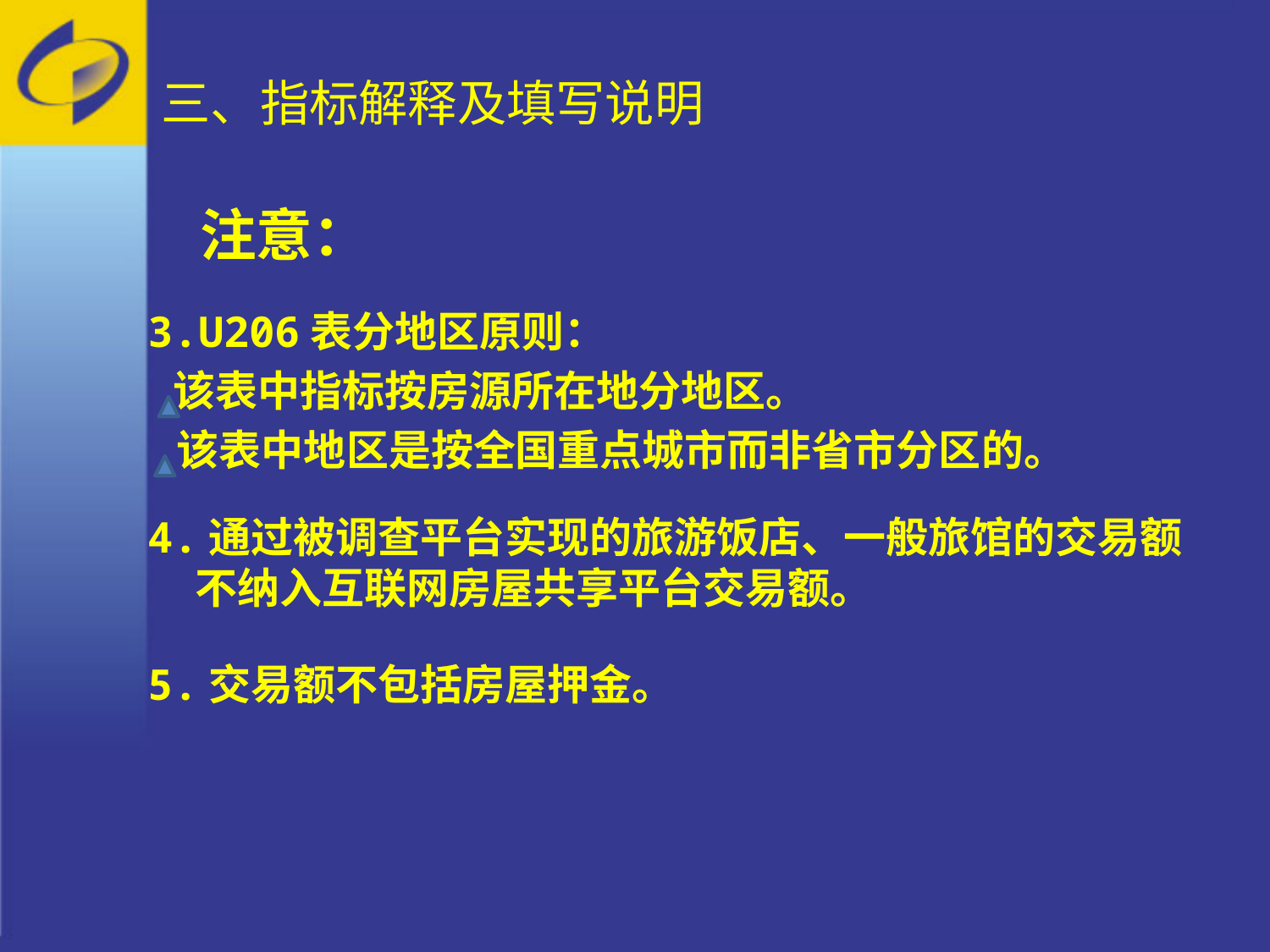

三、指标解释及填写说明

   注意：

3.U206表分地区原则：
    该表中指标按房源所在地分地区。
  该表中地区是按全国重点城市而非省市分区的。

4.通过被调查平台实现的旅游饭店、一般旅馆的交易额不纳入互联网房屋共享平台交易额。

5.交易额不包括房屋押金。